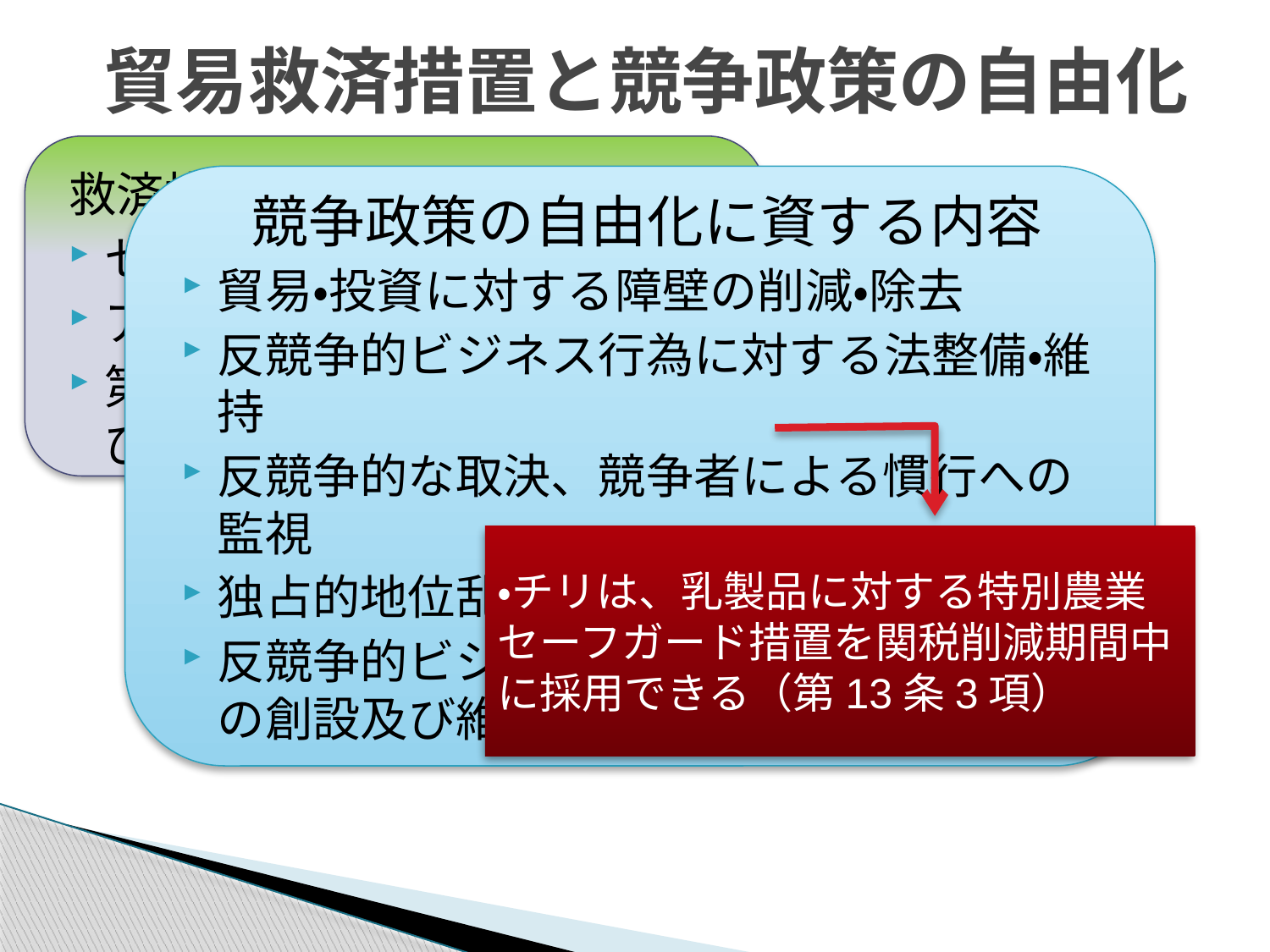

# 貿易救済措置と競争政策の自由化

救済措置として許される内容
セーフガード
アンチダンピング
第6条実施に基づく補助金及び相殺措置
競争政策の自由化に資する内容
貿易・投資に対する障壁の削減・除去
反競争的ビジネス行為に対する法整備・維持
反競争的な取決、競争者による慣行への監視
独占的地位乱用防止への努力
反競争的ビジネス活動防止に携わる機関の創設及び維持

・チリは、乳製品に対する特別農業セーフガード措置を関税削減期間中に採用できる（第13条3項）